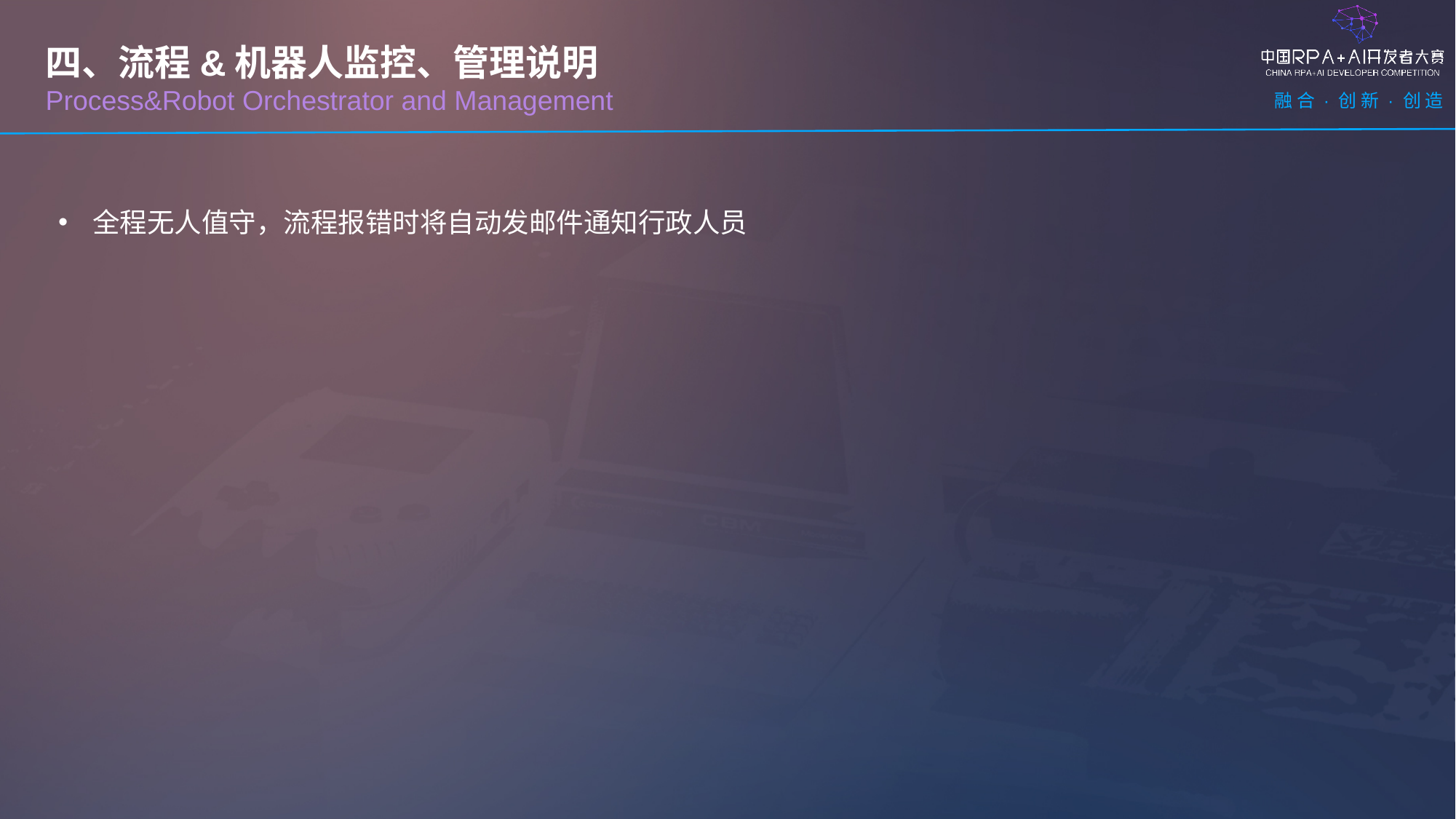

四、流程&机器人监控、管理说明
Process&Robot Orchestrator and Management
全程无人值守，流程报错时将自动发邮件通知行政人员